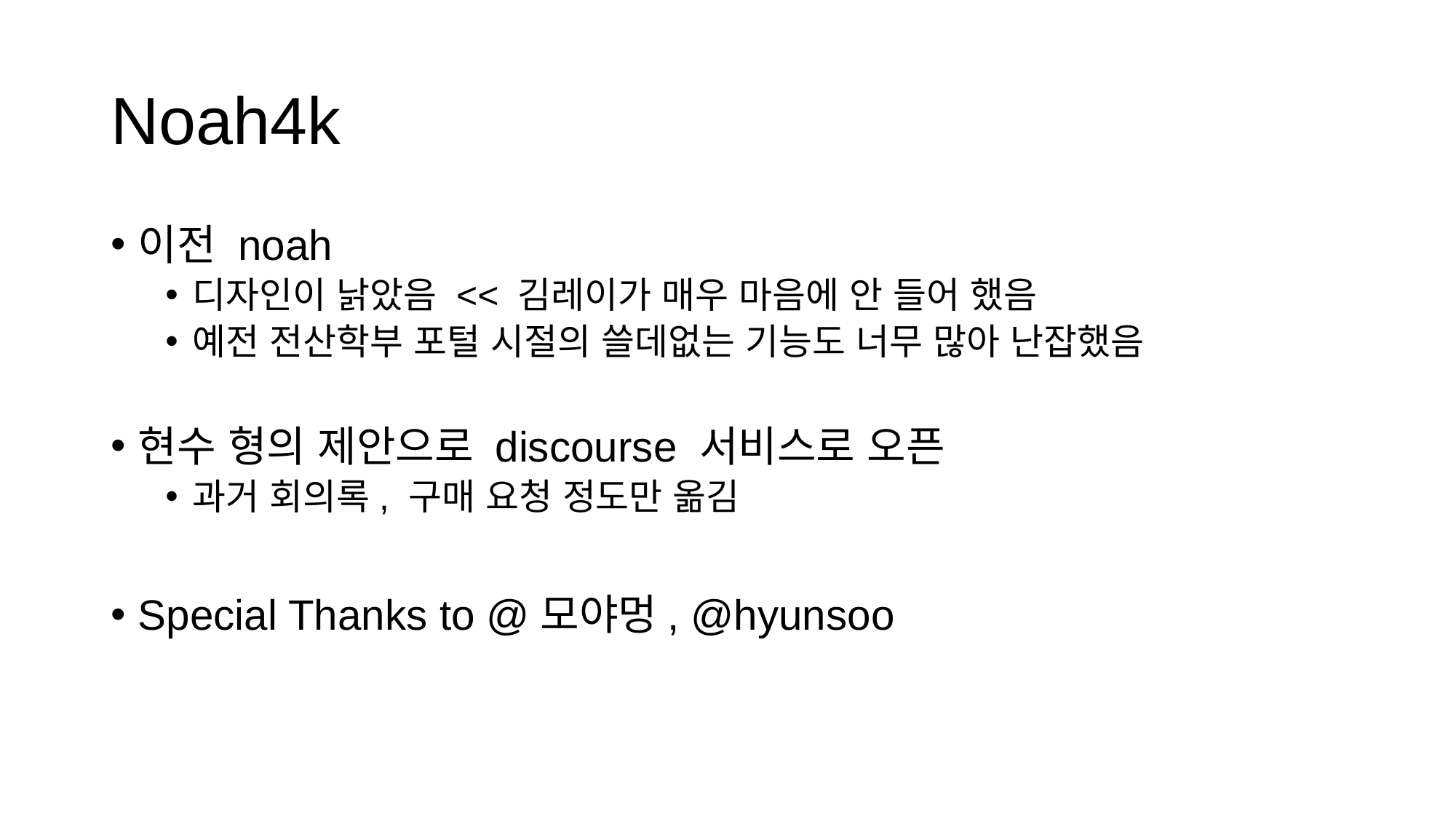

# Noah4k
이전 noah
디자인이 낡았음 << 김레이가 매우 마음에 안 들어 했음
예전 전산학부 포털 시절의 쓸데없는 기능도 너무 많아 난잡했음

현수 형의 제안으로 discourse 서비스로 오픈
과거 회의록, 구매 요청 정도만 옮김

Special Thanks to @모야멍, @hyunsoo